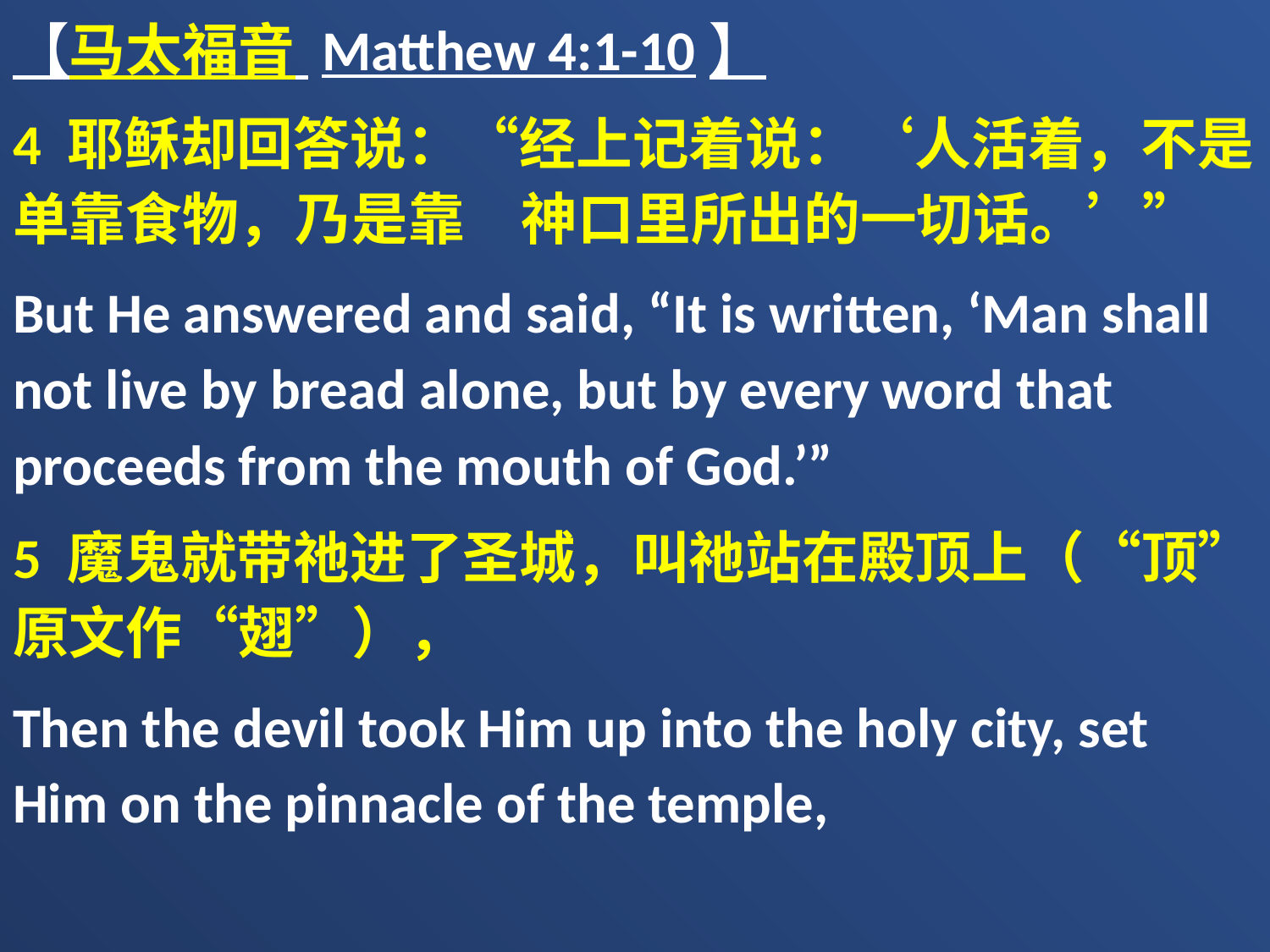

【马太福音 Matthew 4:1-10】
4 耶稣却回答说：“经上记着说：‘人活着，不是单靠食物，乃是靠　神口里所出的一切话。’”
But He answered and said, “It is written, ‘Man shall not live by bread alone, but by every word that proceeds from the mouth of God.’”
5 魔鬼就带祂进了圣城，叫祂站在殿顶上（“顶”原文作“翅”），
Then the devil took Him up into the holy city, set Him on the pinnacle of the temple,